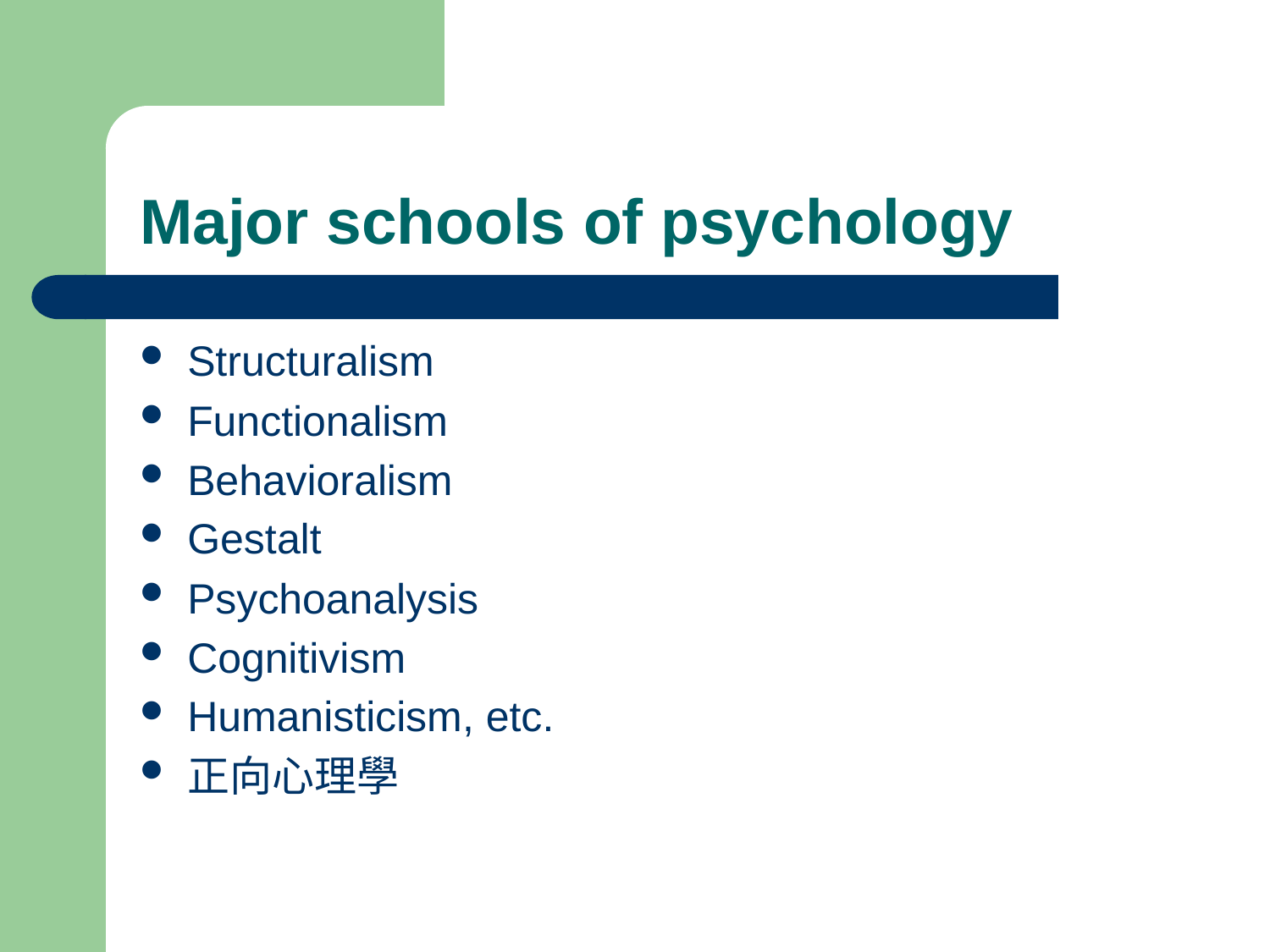

# Major schools of psychology
Structuralism
Functionalism
Behavioralism
Gestalt
Psychoanalysis
Cognitivism
Humanisticism, etc.
正向心理學